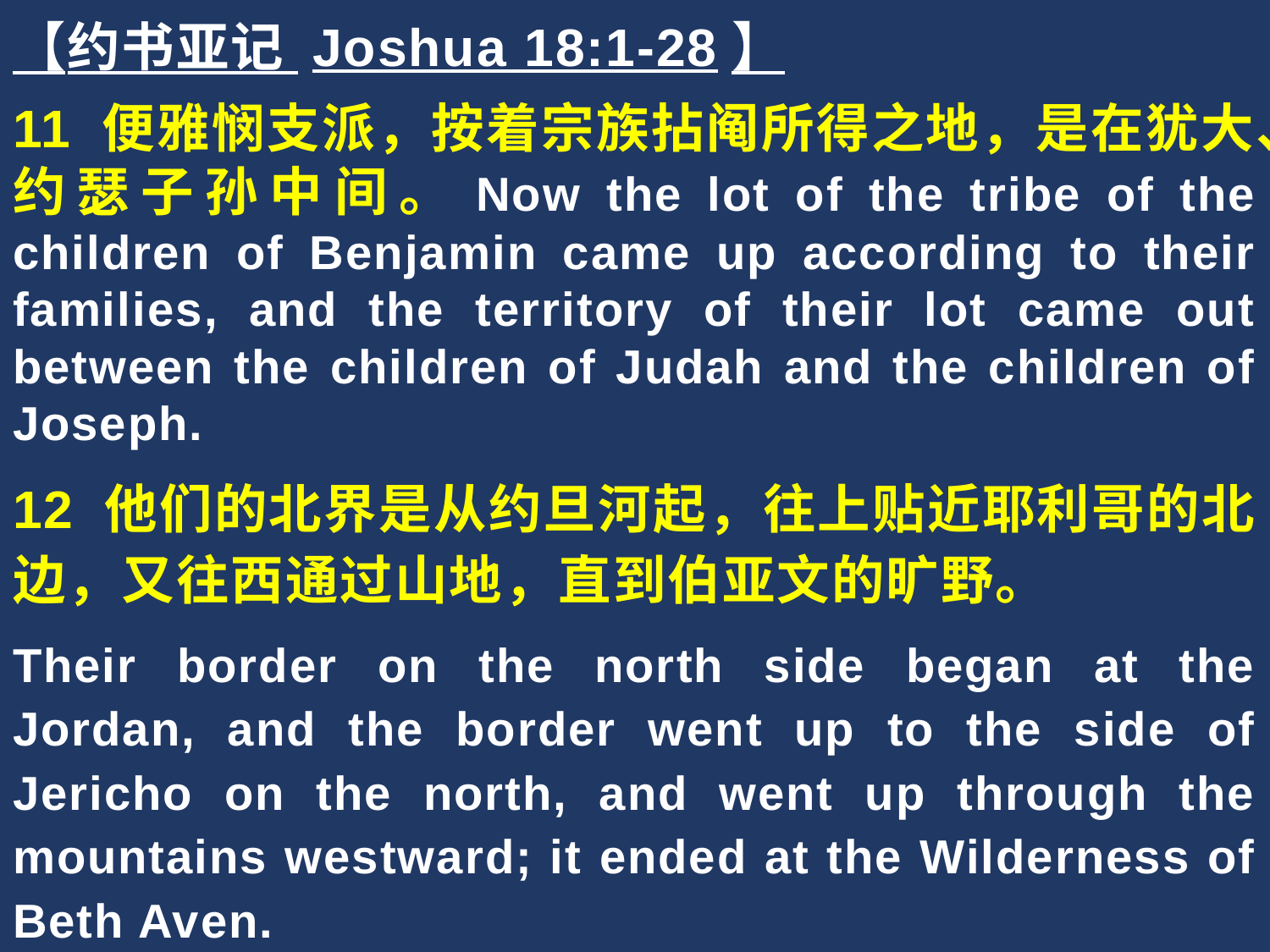

【约书亚记 Joshua 18:1-28】
11 便雅悯支派，按着宗族拈阄所得之地，是在犹大、约瑟子孙中间。Now the lot of the tribe of the children of Benjamin came up according to their families, and the territory of their lot came out between the children of Judah and the children of Joseph.
12 他们的北界是从约旦河起，往上贴近耶利哥的北边，又往西通过山地，直到伯亚文的旷野。
Their border on the north side began at the Jordan, and the border went up to the side of Jericho on the north, and went up through the mountains westward; it ended at the Wilderness of Beth Aven.